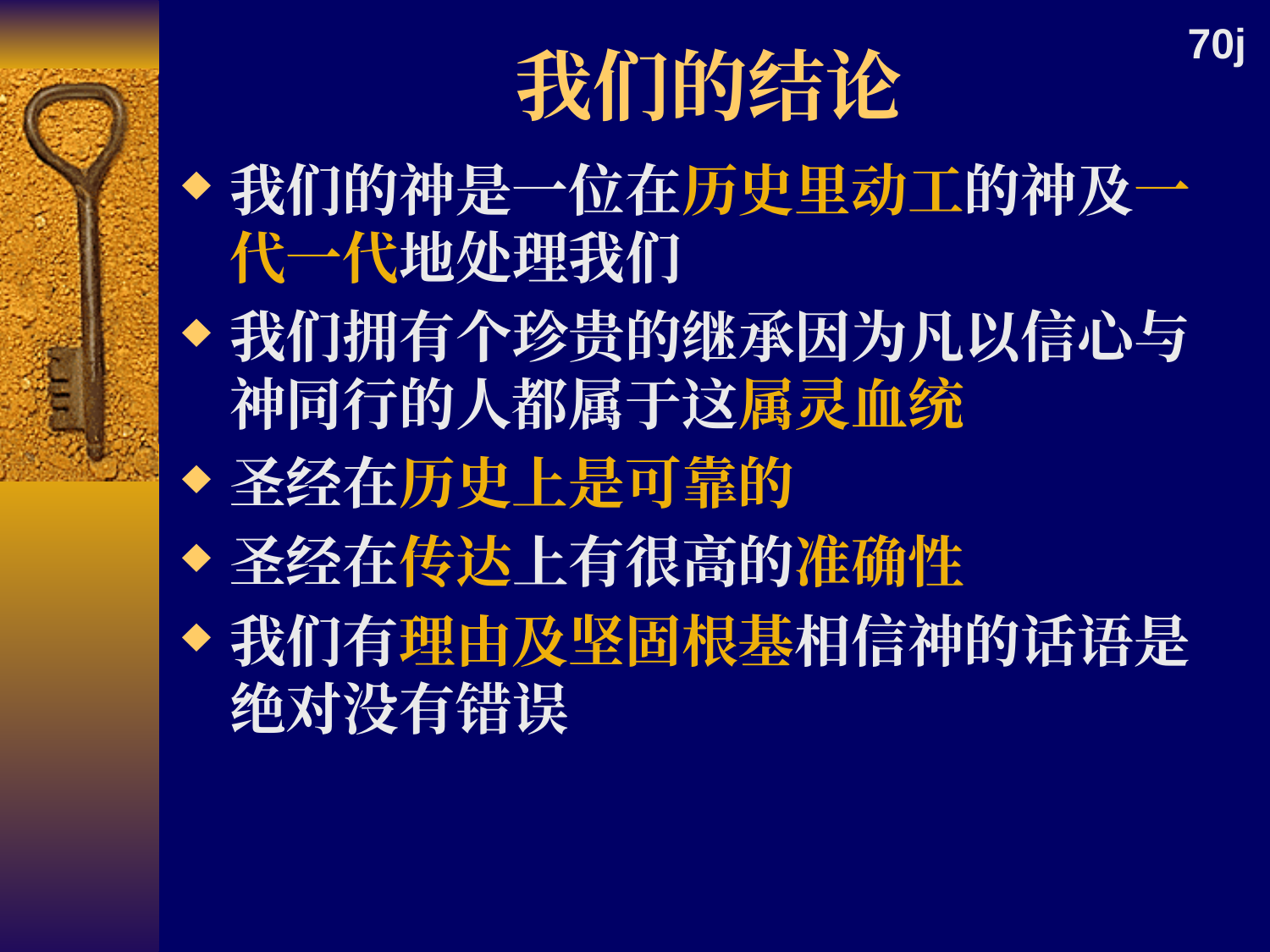

# 我们的结论
70j
我们的神是一位在历史里动工的神及一代一代地处理我们
我们拥有个珍贵的继承因为凡以信心与神同行的人都属于这属灵血统
圣经在历史上是可靠的
圣经在传达上有很高的准确性
我们有理由及坚固根基相信神的话语是绝对没有错误